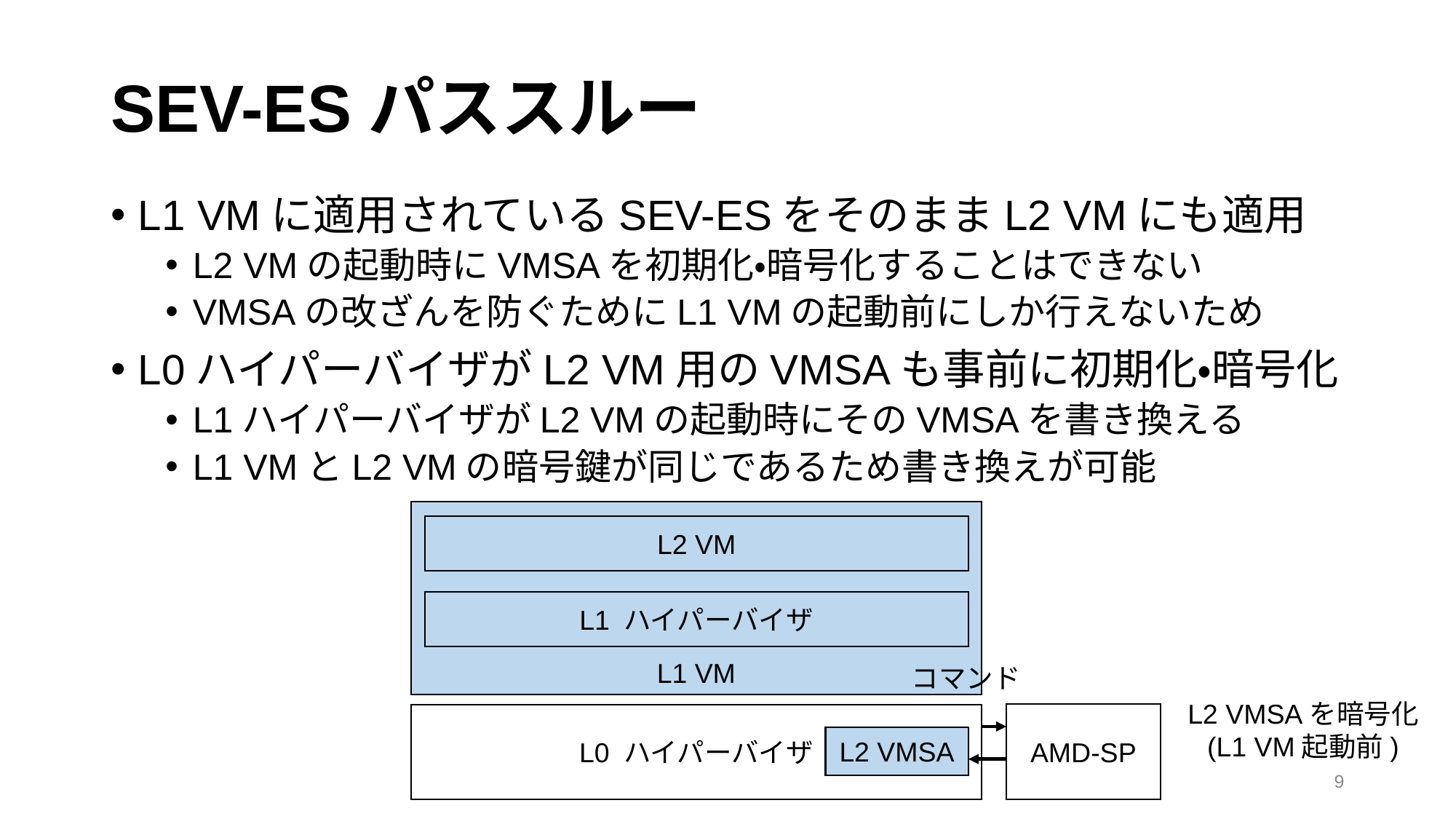

# SEV-ESパススルー
L1 VMに適用されているSEV-ESをそのままL2 VMにも適用
L2 VMの起動時にVMSAを初期化・暗号化することはできない
VMSAの改ざんを防ぐためにL1 VMの起動前にしか行えないため
L0ハイパーバイザがL2 VM用のVMSAも事前に初期化・暗号化
L1ハイパーバイザがL2 VMの起動時にそのVMSAを書き換える
L1 VMとL2 VMの暗号鍵が同じであるため書き換えが可能
L1 VM
L2 VM
L1 ハイパーバイザ
コマンド
L2 VMSAを暗号化
(L1 VM起動前)
AMD-SP
L0 ハイパーバイザ
L2 VMSA
9